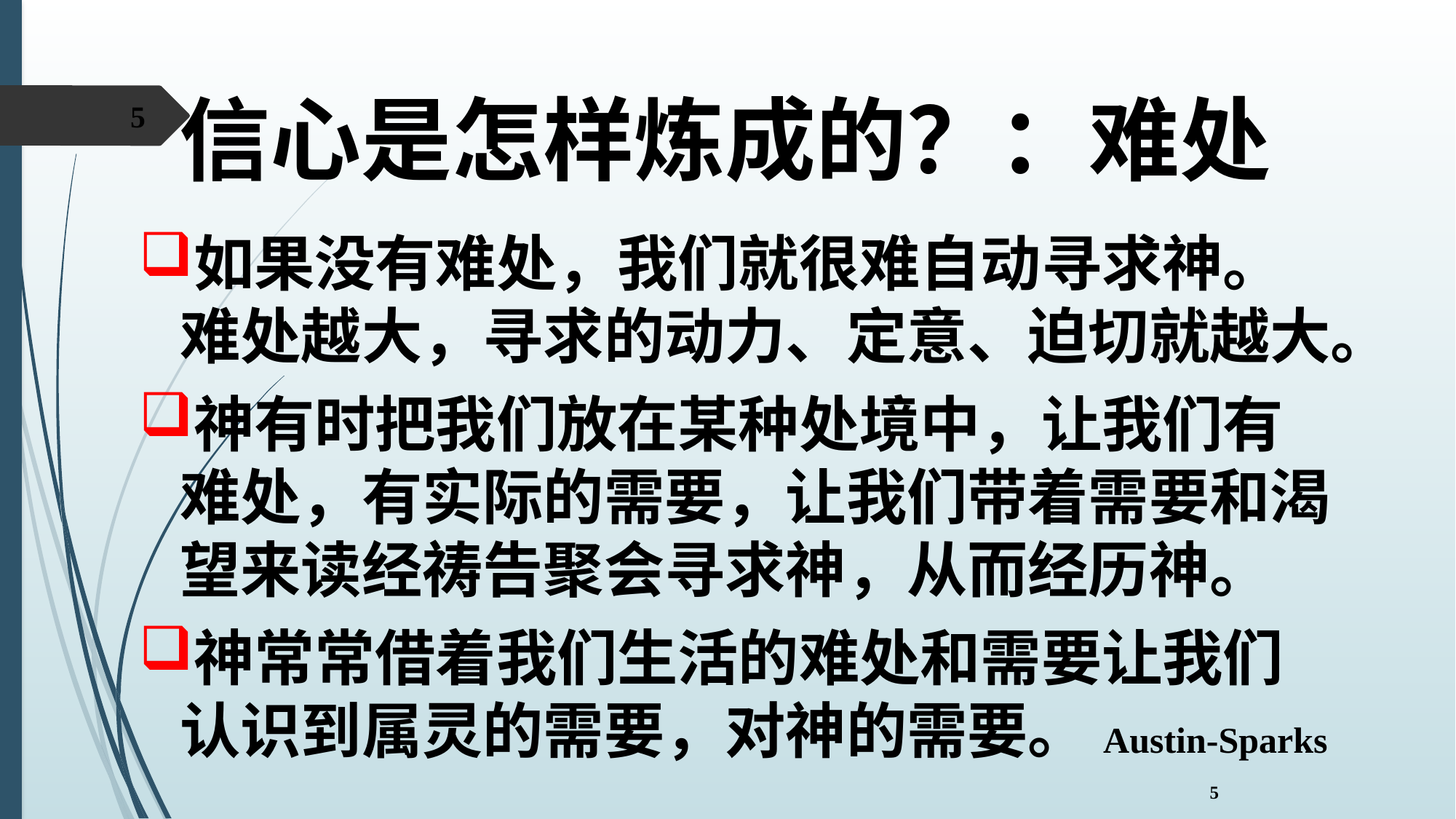

信心是怎样炼成的？：难处
5
如果没有难处，我们就很难自动寻求神。难处越大，寻求的动力、定意、迫切就越大。
神有时把我们放在某种处境中，让我们有难处，有实际的需要，让我们带着需要和渴望来读经祷告聚会寻求神，从而经历神。
神常常借着我们生活的难处和需要让我们认识到属灵的需要，对神的需要。Austin-Sparks
5